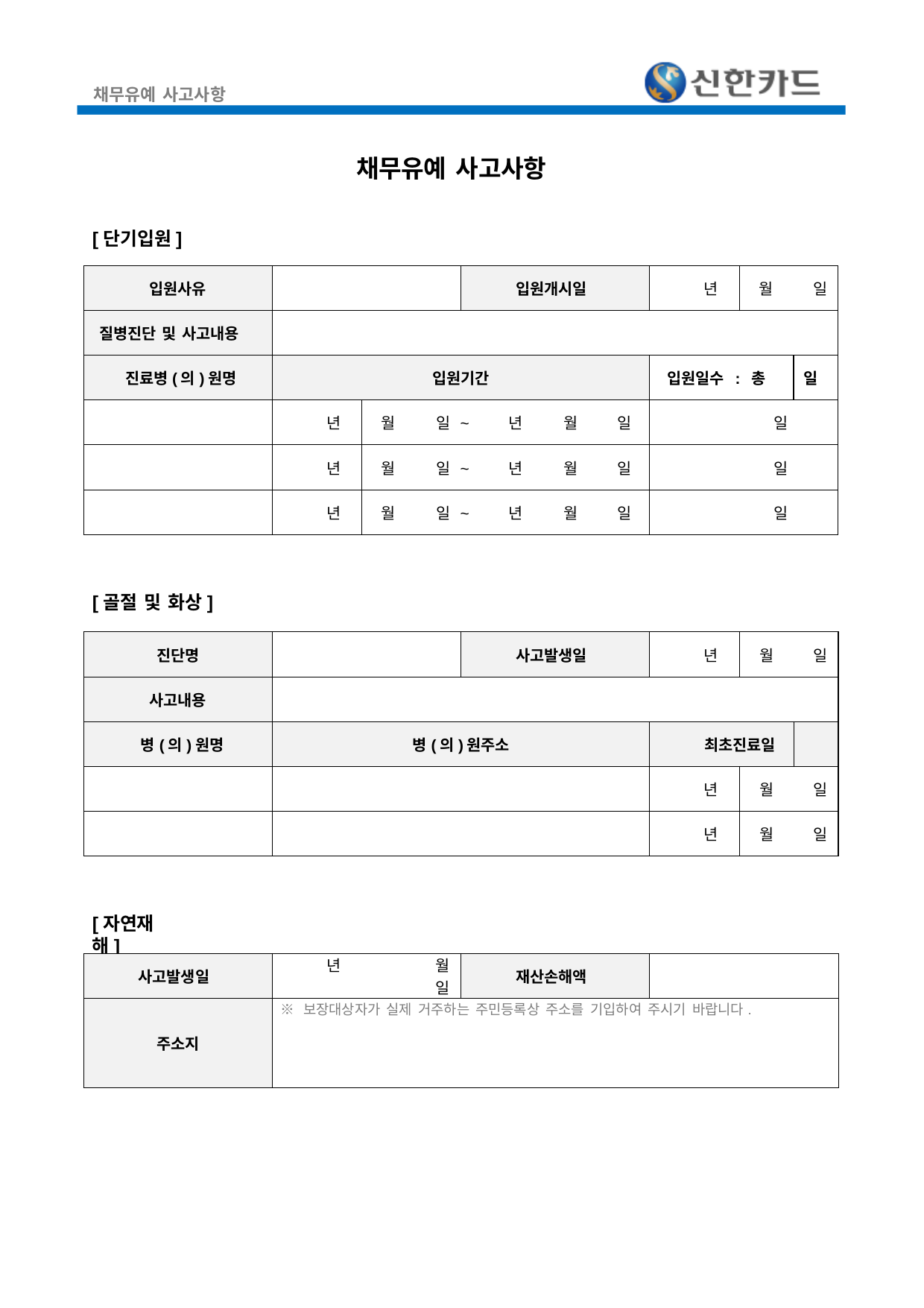

채무유예 사고사항

채무유예 사고사항

[단기입원]
| 입원사유 |  |  |  | 입원개시일 |  |  |  | 년 | 월 | 일 |
| --- | --- | --- | --- | --- | --- | --- | --- | --- | --- | --- |
| 질병진단 및 사고내용 |  |  |  |  |  |  |  |  |  |  |
| 진료병(의)원명 | 입원기간 |  |  |  |  |  |  | 입원일수 : 총 |  | 일 |
|  | 년 | 월 | 일 ~ |  | 년 | 월 | 일 | 일 |  |  |
|  | 년 | 월 | 일 ~ |  | 년 | 월 | 일 | 일 |  |  |
|  | 년 | 월 | 일 ~ |  | 년 | 월 | 일 | 일 |  |  |
[골절 및 화상]
| 진단명 |  | 사고발생일 | 년 | 월 | 일 |
| --- | --- | --- | --- | --- | --- |
| 사고내용 |  |  |  |  |  |
| 병(의)원명 | 병(의)원주소 |  | 최초진료일 |  |  |
|  |  |  | 년 | 월 | 일 |
|  |  |  | 년 | 월 | 일 |
[자연재해]
| 사고발생일 | 년 월 일 | 재산손해액 |  |
| --- | --- | --- | --- |
| 주소지 | ※ 보장대상자가 실제 거주하는 주민등록상 주소를 기입하여 주시기 바랍니다. |  |  |